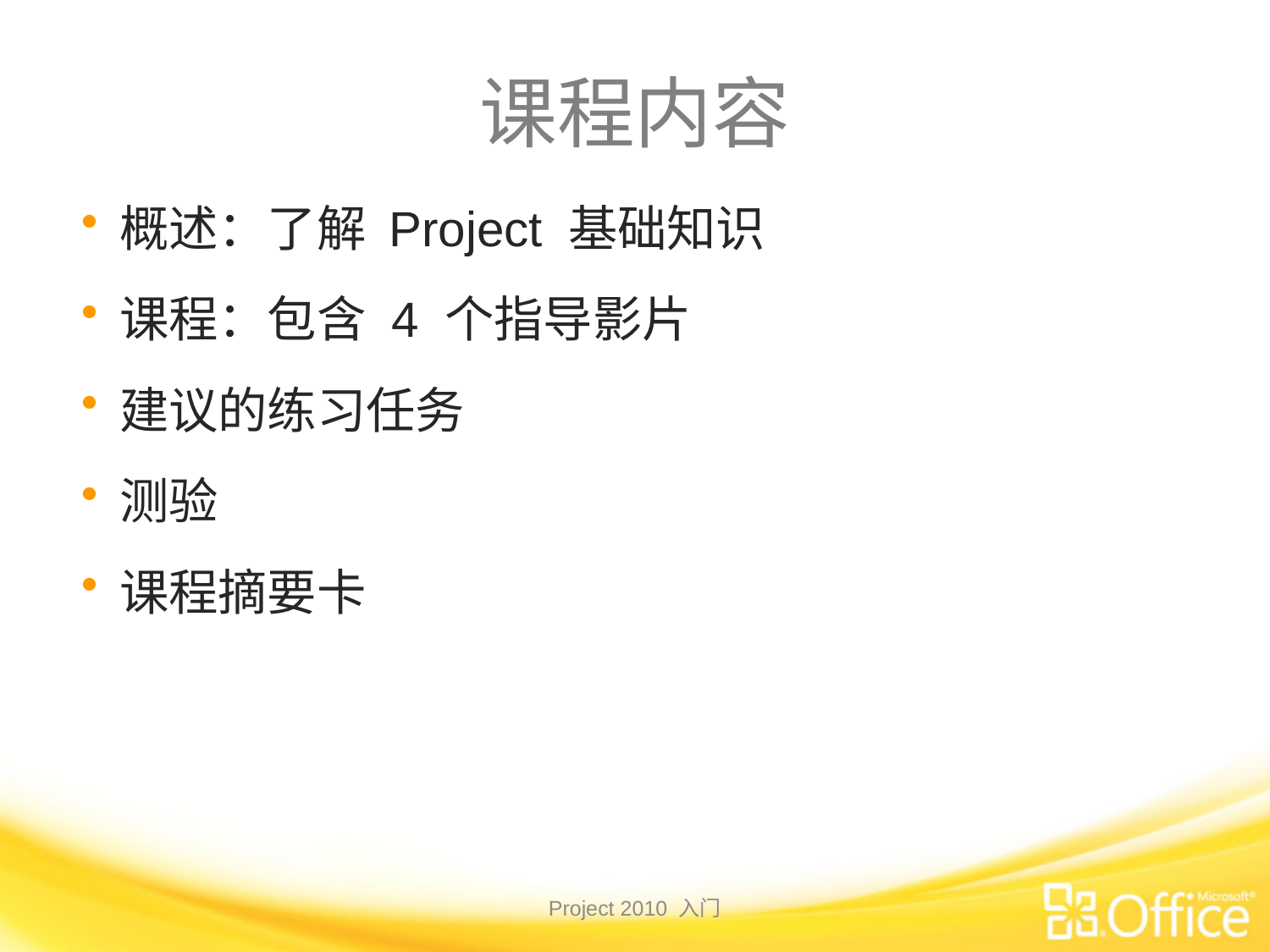

# 课程内容
概述：了解 Project 基础知识
课程：包含 4 个指导影片
建议的练习任务
测验
课程摘要卡

Project 2010 入门